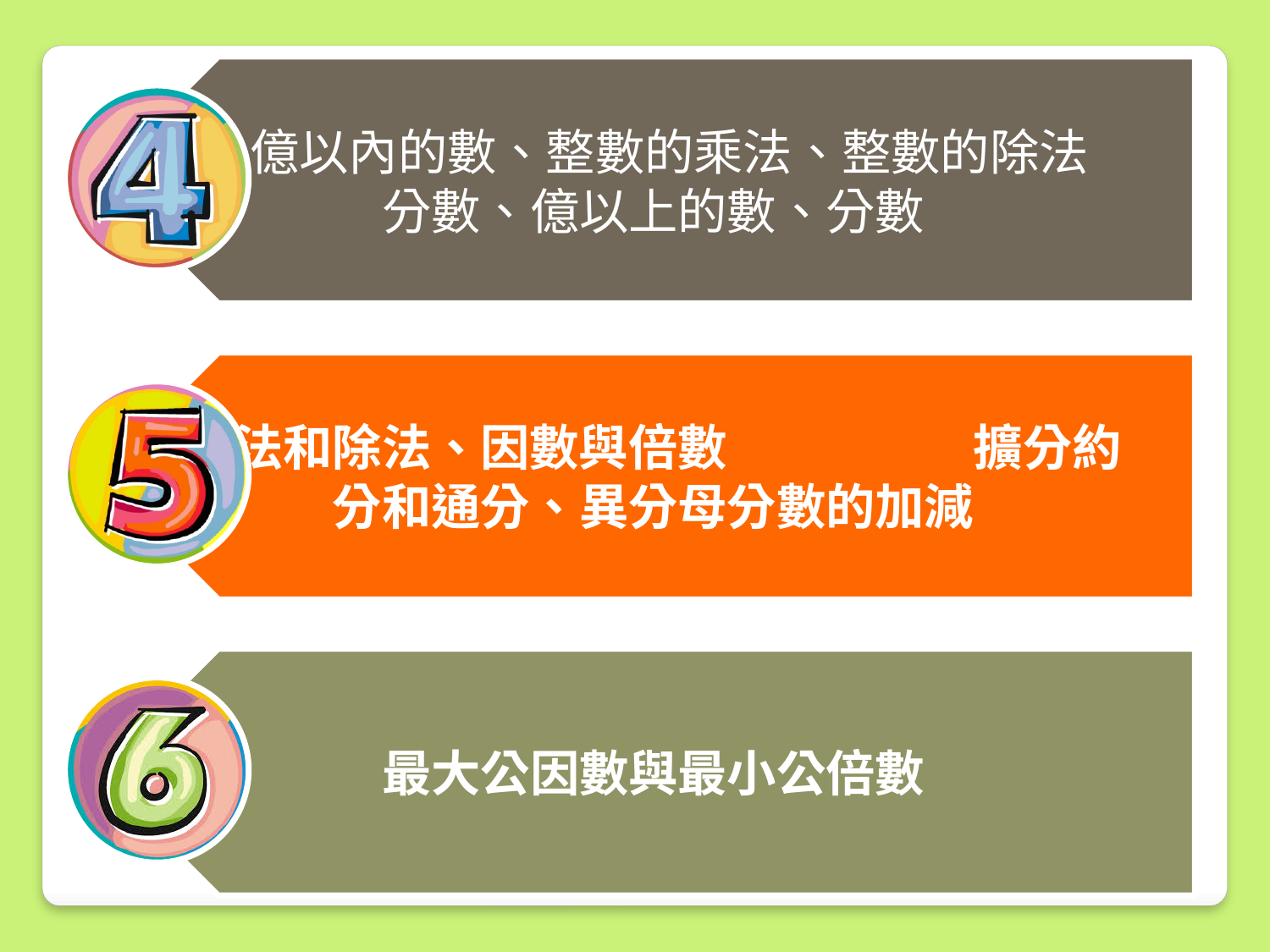

1億以內的數、整數的乘法、整數的除法  分數、億以上的數、分數
乘法和除法、因數與倍數                      擴分約分和通分、異分母分數的加減
最大公因數與最小公倍數